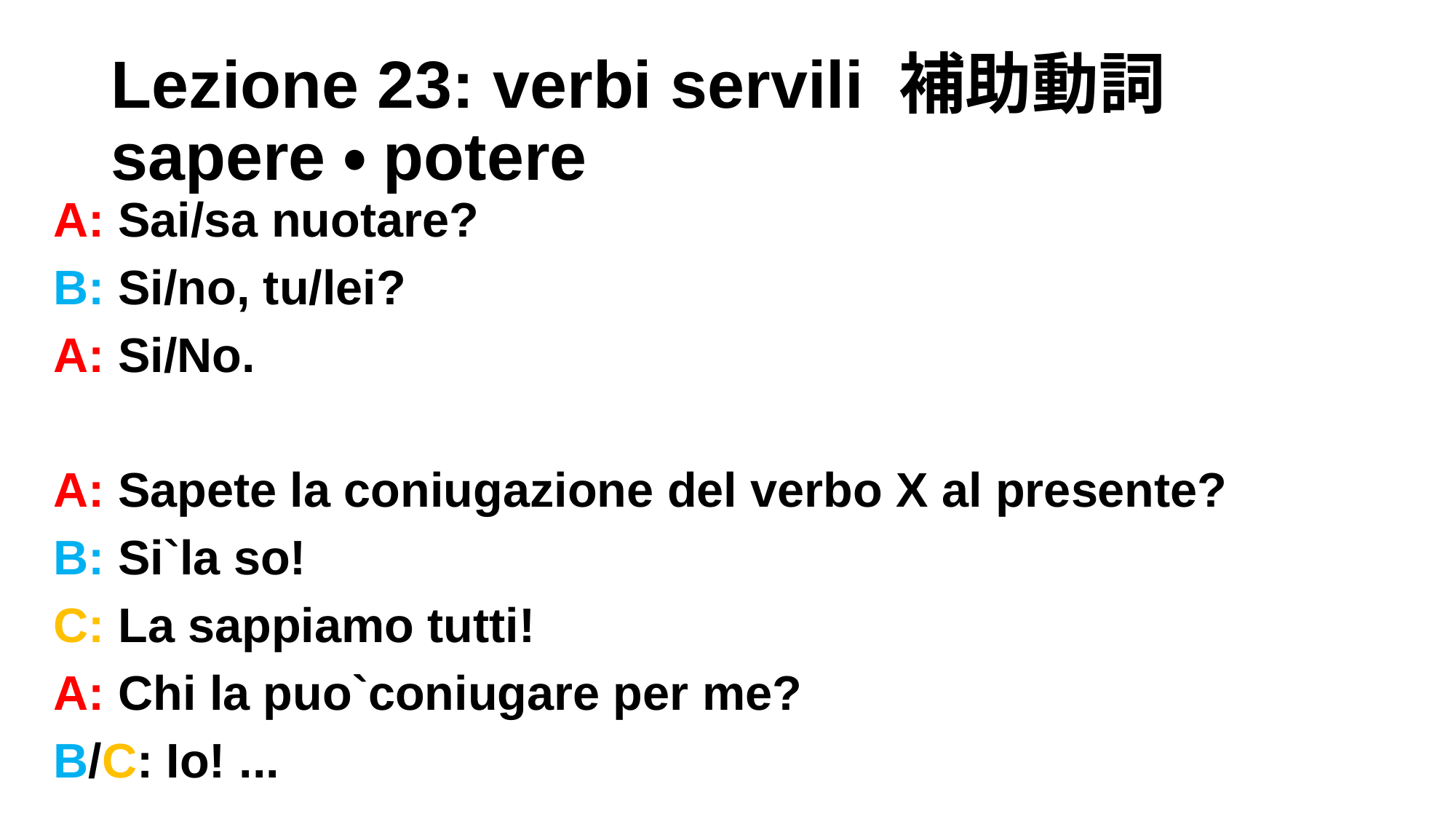

# Lezione 23: verbi servili 補助動詞 sapere・potere
A: Sai/sa nuotare?
B: Si/no, tu/lei?
A: Si/No.

A: Sapete la coniugazione del verbo X al presente?
B: Si`la so!
C: La sappiamo tutti!
A: Chi la puo`coniugare per me?
B/C: Io! ...